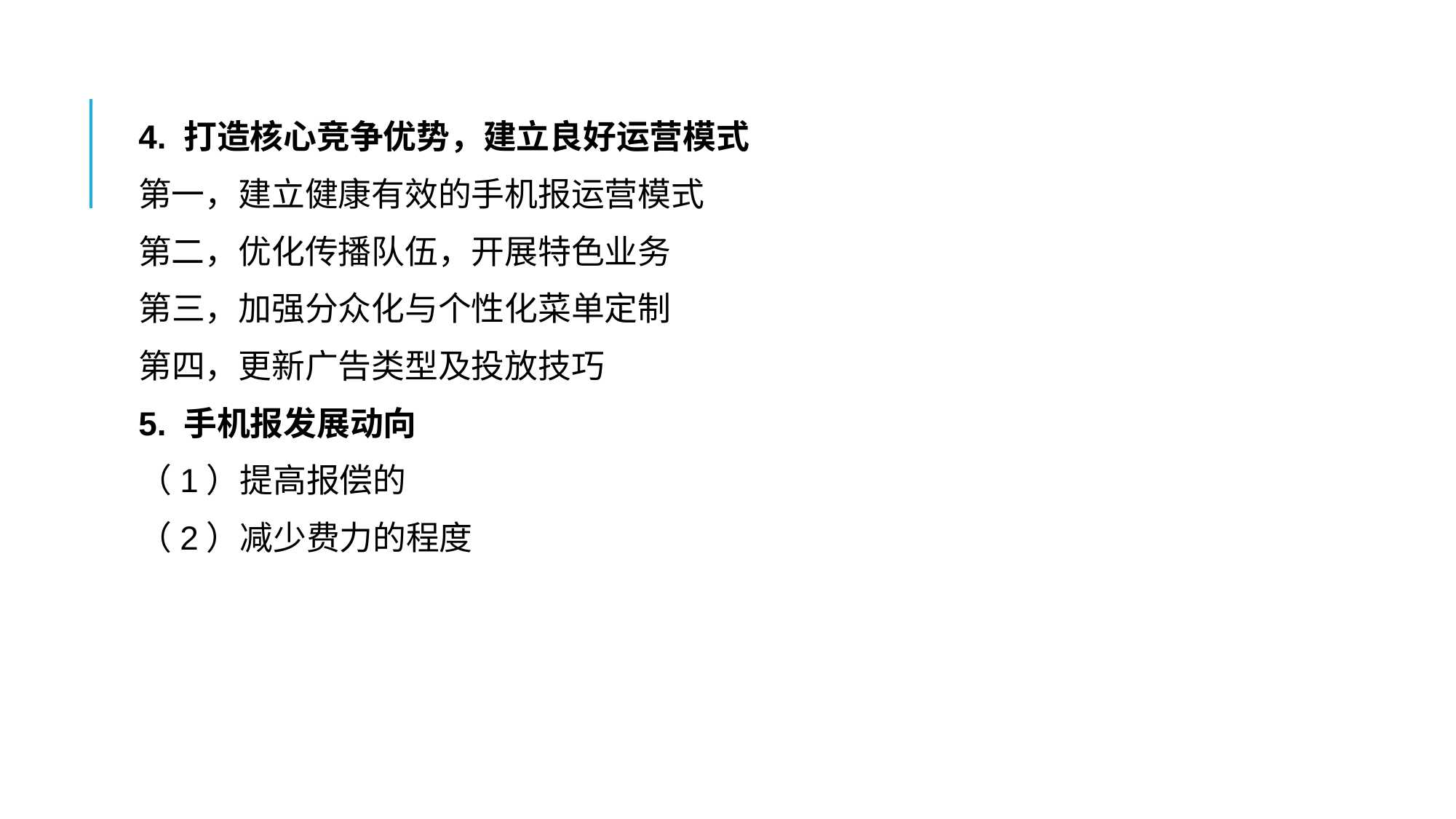

#
4. 打造核心竞争优势，建立良好运营模式
第一，建立健康有效的手机报运营模式
第二，优化传播队伍，开展特色业务
第三，加强分众化与个性化菜单定制
第四，更新广告类型及投放技巧
5. 手机报发展动向
（1）提高报偿的
（2）减少费力的程度